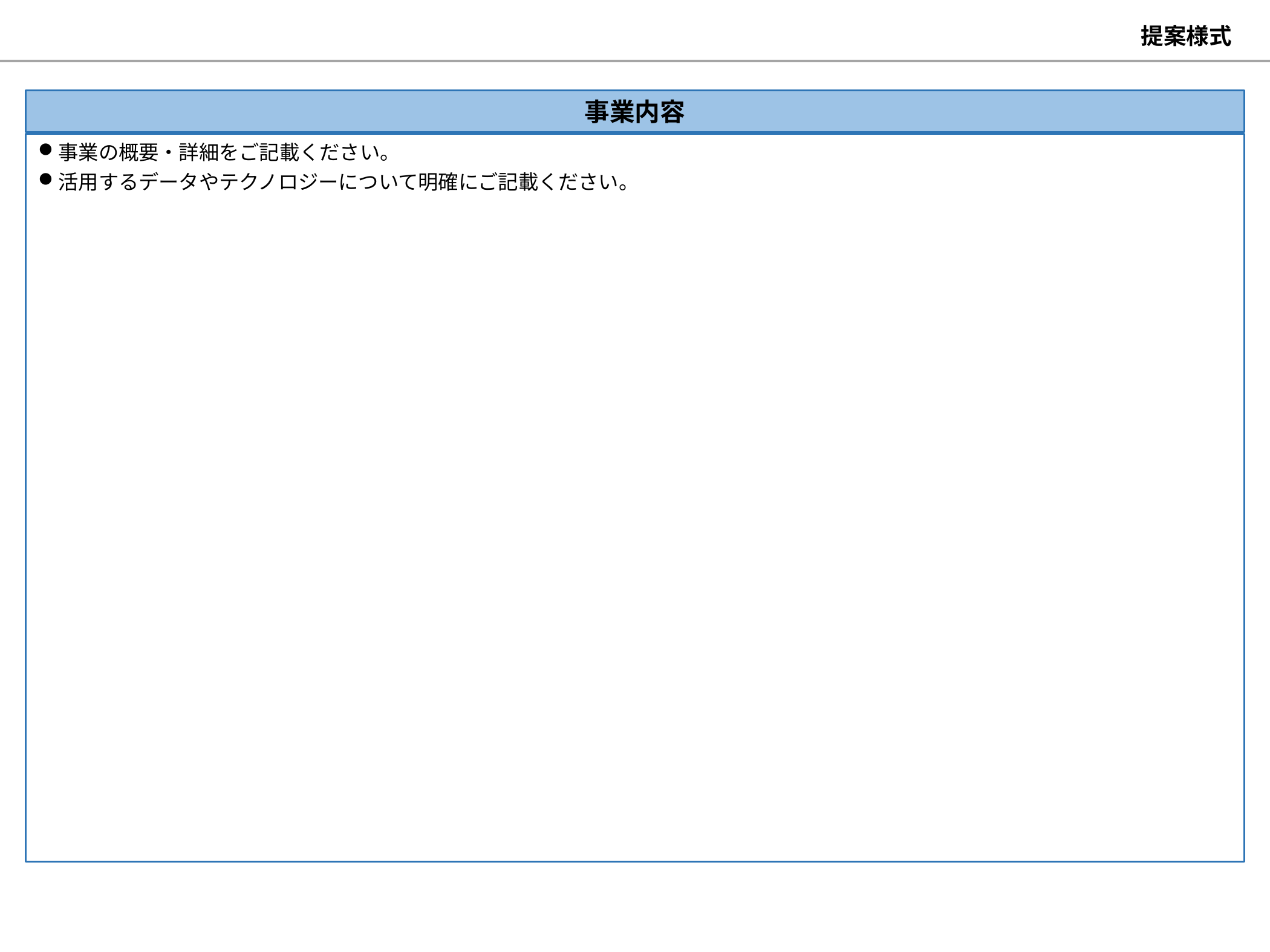

提案様式

事業内容

事業の概要・詳細をご記載ください。
活用するデータやテクノロジーについて明確にご記載ください。